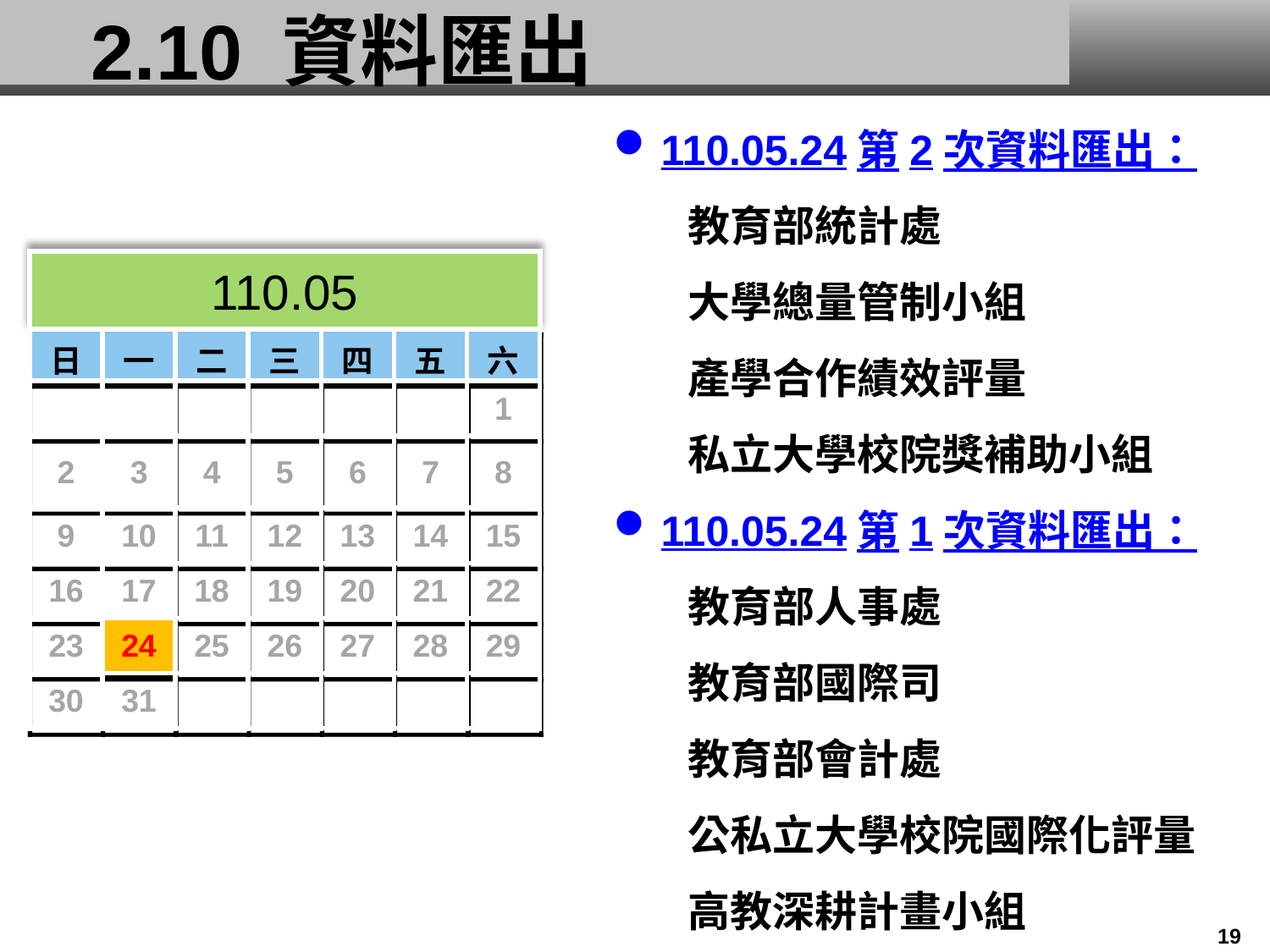

# 2.10 資料匯出
110.05.24第2次資料匯出：
	教育部統計處
	大學總量管制小組
	產學合作績效評量
	私立大學校院獎補助小組
110.05.24第1次資料匯出：
	教育部人事處
	教育部國際司
	教育部會計處
	公私立大學校院國際化評量
	高教深耕計畫小組
110.05
| 日 | 一 | 二 | 三 | 四 | 五 | 六 |
| --- | --- | --- | --- | --- | --- | --- |
|  |  |  |  |  |  | 1 |
| 2 | 3 | 4 | 5 | 6 | 7 | 8 |
| 9 | 10 | 11 | 12 | 13 | 14 | 15 |
| 16 | 17 | 18 | 19 | 20 | 21 | 22 |
| 23 | 24 | 25 | 26 | 27 | 28 | 29 |
| 30 | 31 |  |  |  |  |  |